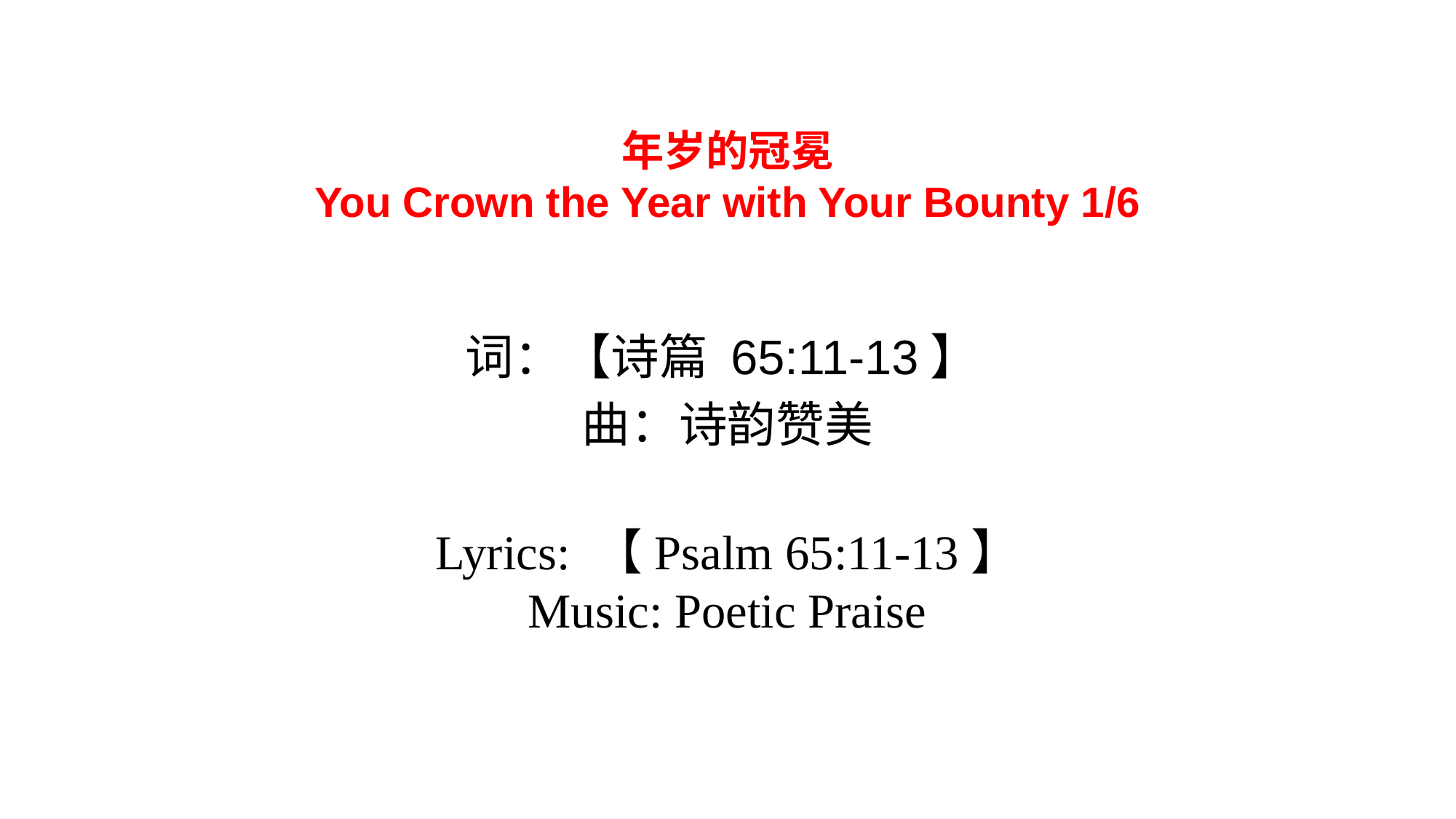

年岁的冠冕
You Crown the Year with Your Bounty 1/6
词：【诗篇 65:11-13】
曲：诗韵赞美

Lyrics: 【Psalm 65:11-13】
Music: Poetic Praise